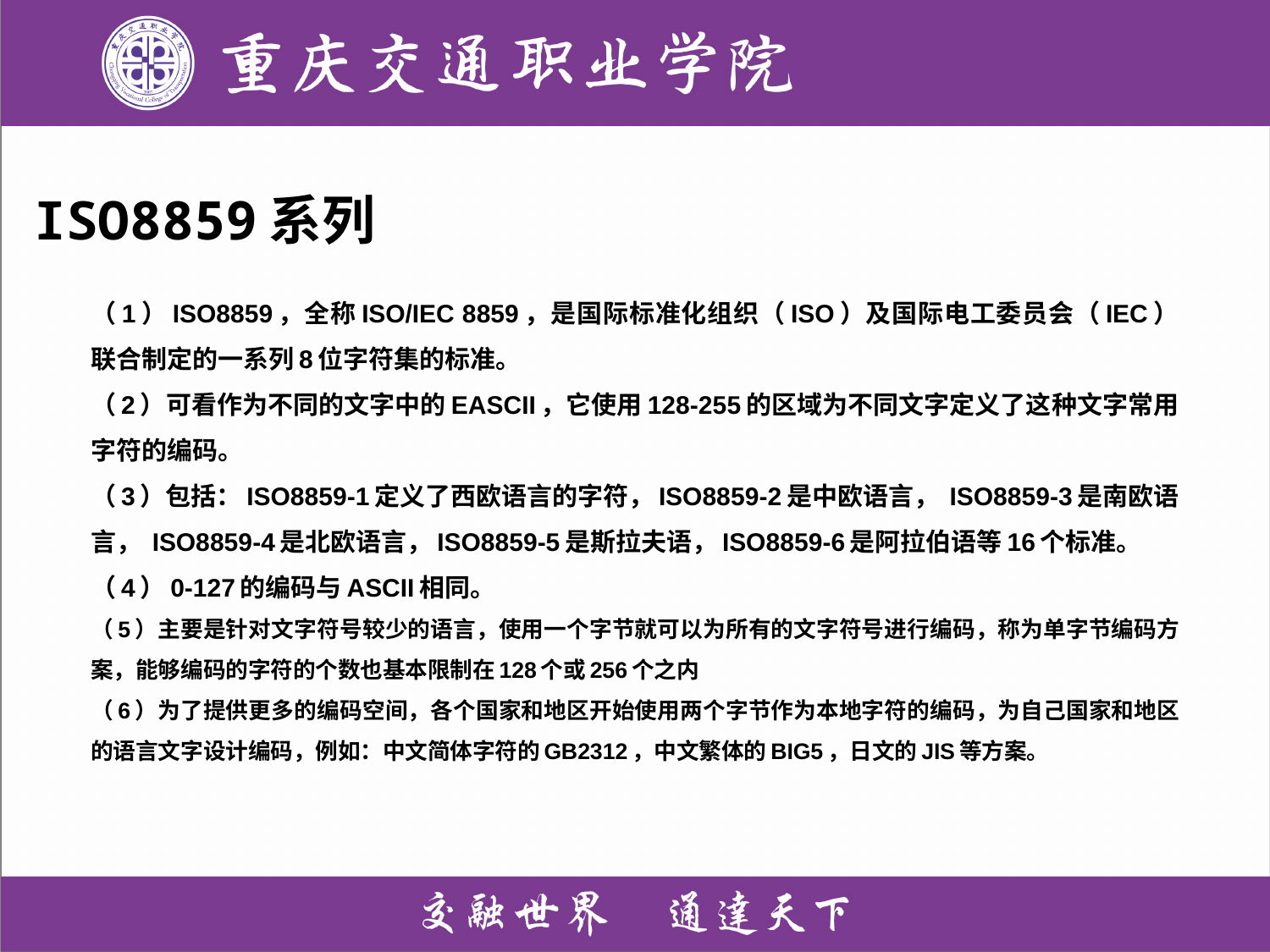

# ISO8859系列
（1）ISO8859，全称ISO/IEC 8859，是国际标准化组织（ISO）及国际电工委员会（IEC）联合制定的一系列8位字符集的标准。
（2）可看作为不同的文字中的EASCII，它使用128-255的区域为不同文字定义了这种文字常用字符的编码。
（3）包括：ISO8859-1定义了西欧语言的字符，ISO8859-2是中欧语言， ISO8859-3是南欧语言， ISO8859-4是北欧语言，ISO8859-5是斯拉夫语，ISO8859-6是阿拉伯语等16个标准。
（4）0-127的编码与ASCII相同。
（5）主要是针对文字符号较少的语言，使用一个字节就可以为所有的文字符号进行编码，称为单字节编码方案，能够编码的字符的个数也基本限制在128个或256个之内
（6）为了提供更多的编码空间，各个国家和地区开始使用两个字节作为本地字符的编码，为自己国家和地区的语言文字设计编码，例如：中文简体字符的GB2312，中文繁体的BIG5，日文的JIS等方案。